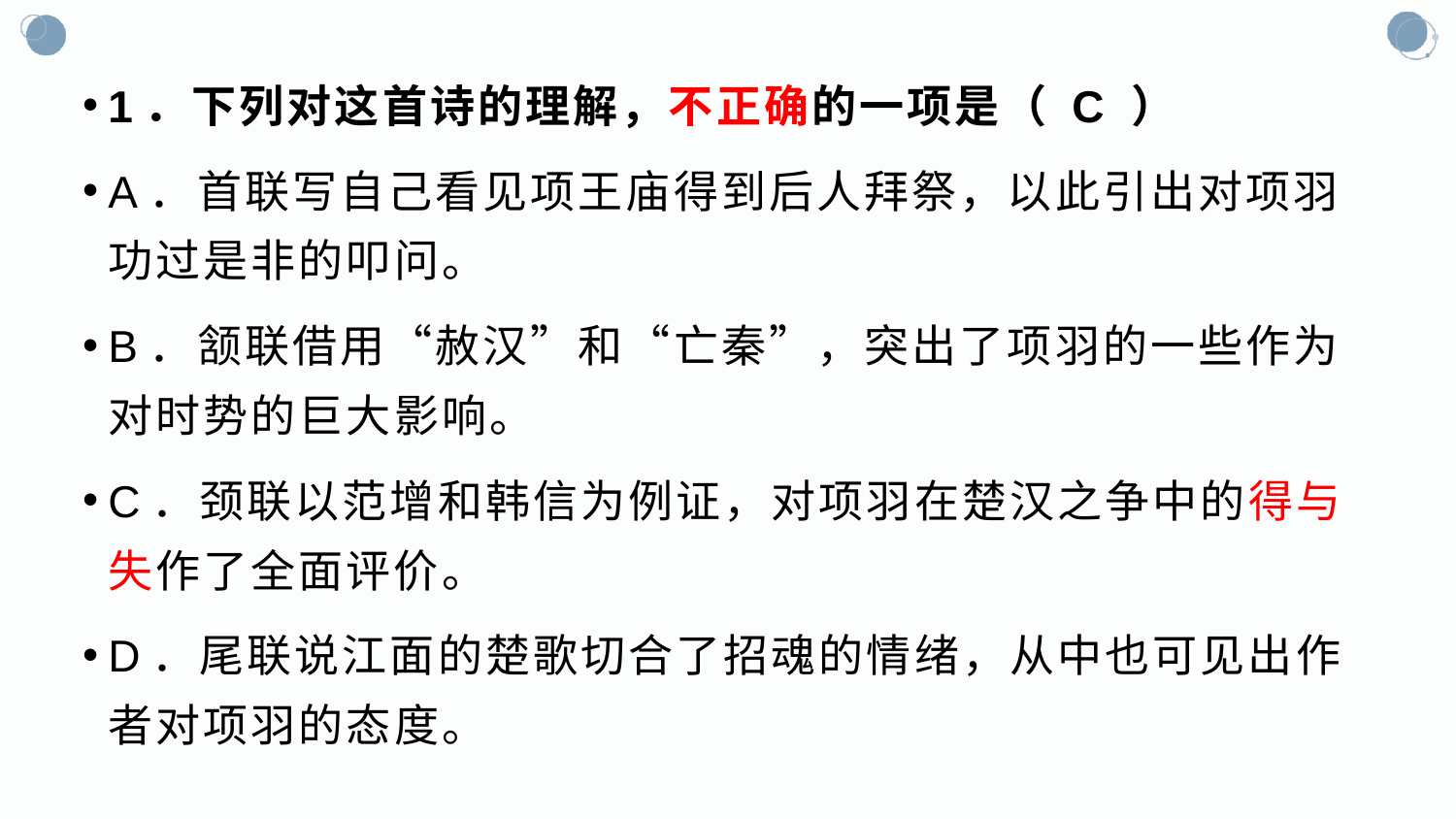

1．下列对这首诗的理解，不正确的一项是（ C ）
A．首联写自己看见项王庙得到后人拜祭，以此引出对项羽功过是非的叩问。
B．颔联借用“赦汉”和“亡秦”，突出了项羽的一些作为对时势的巨大影响。
C．颈联以范增和韩信为例证，对项羽在楚汉之争中的得与失作了全面评价。
D．尾联说江面的楚歌切合了招魂的情绪，从中也可见出作者对项羽的态度。